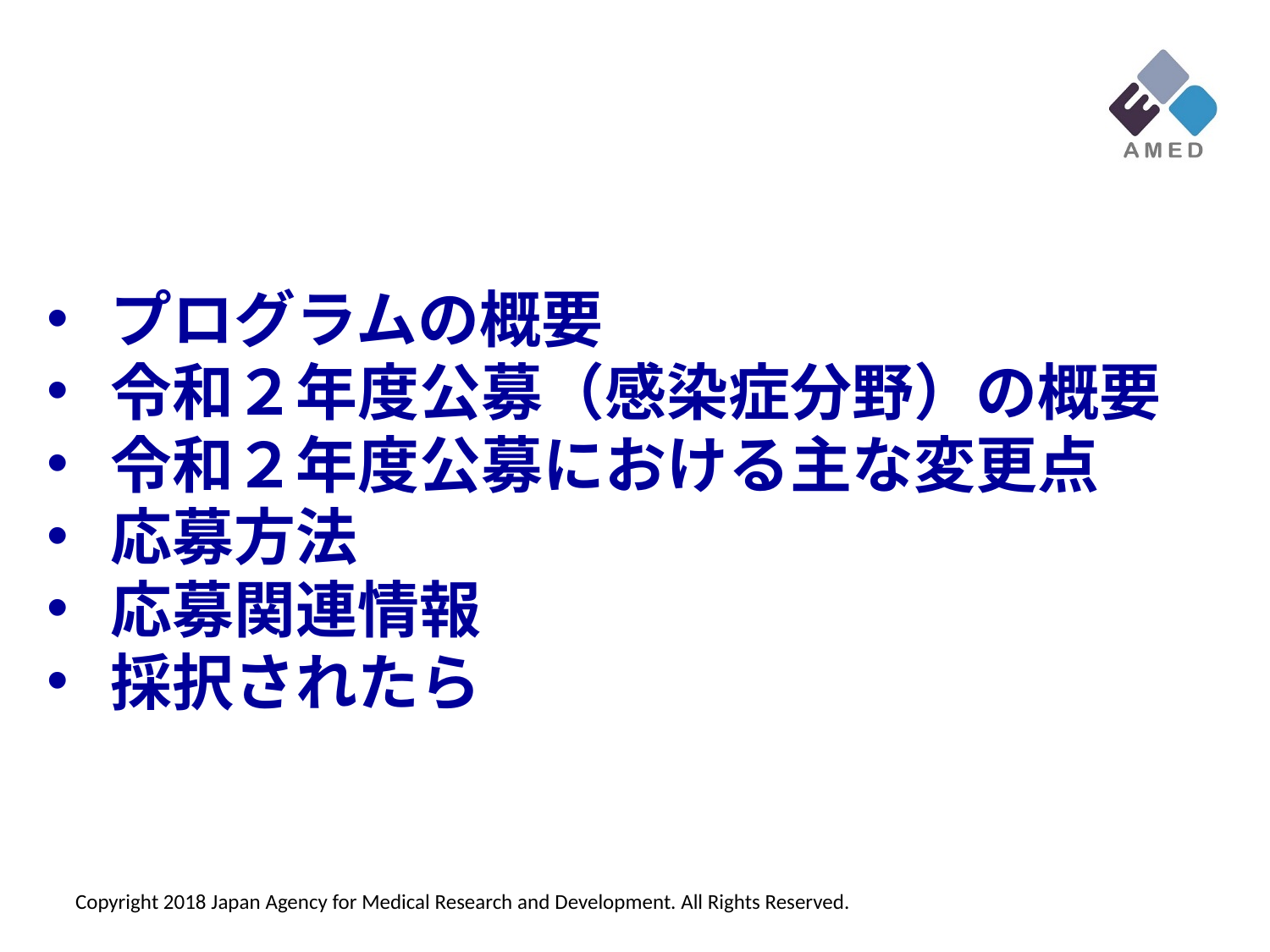

プログラムの概要
令和２年度公募（感染症分野）の概要
令和２年度公募における主な変更点
応募方法
応募関連情報
採択されたら

Copyright 2018 Japan Agency for Medical Research and Development. All Rights Reserved.